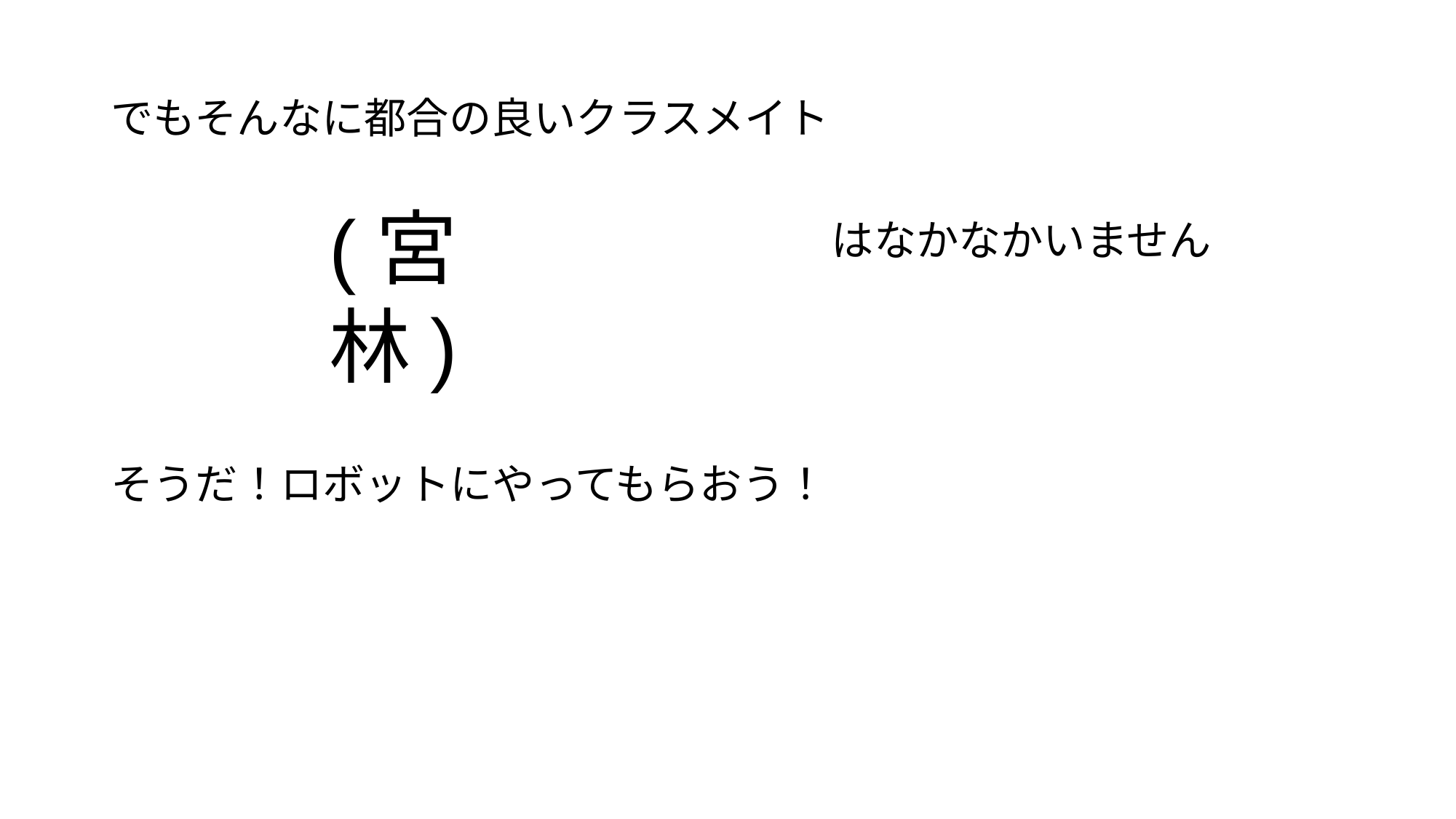

でもそんなに都合の良いクラスメイト

　　　　　　　　　　　　　　　　　はなかなかいません

そうだ！ロボットにやってもらおう！

(宮林)